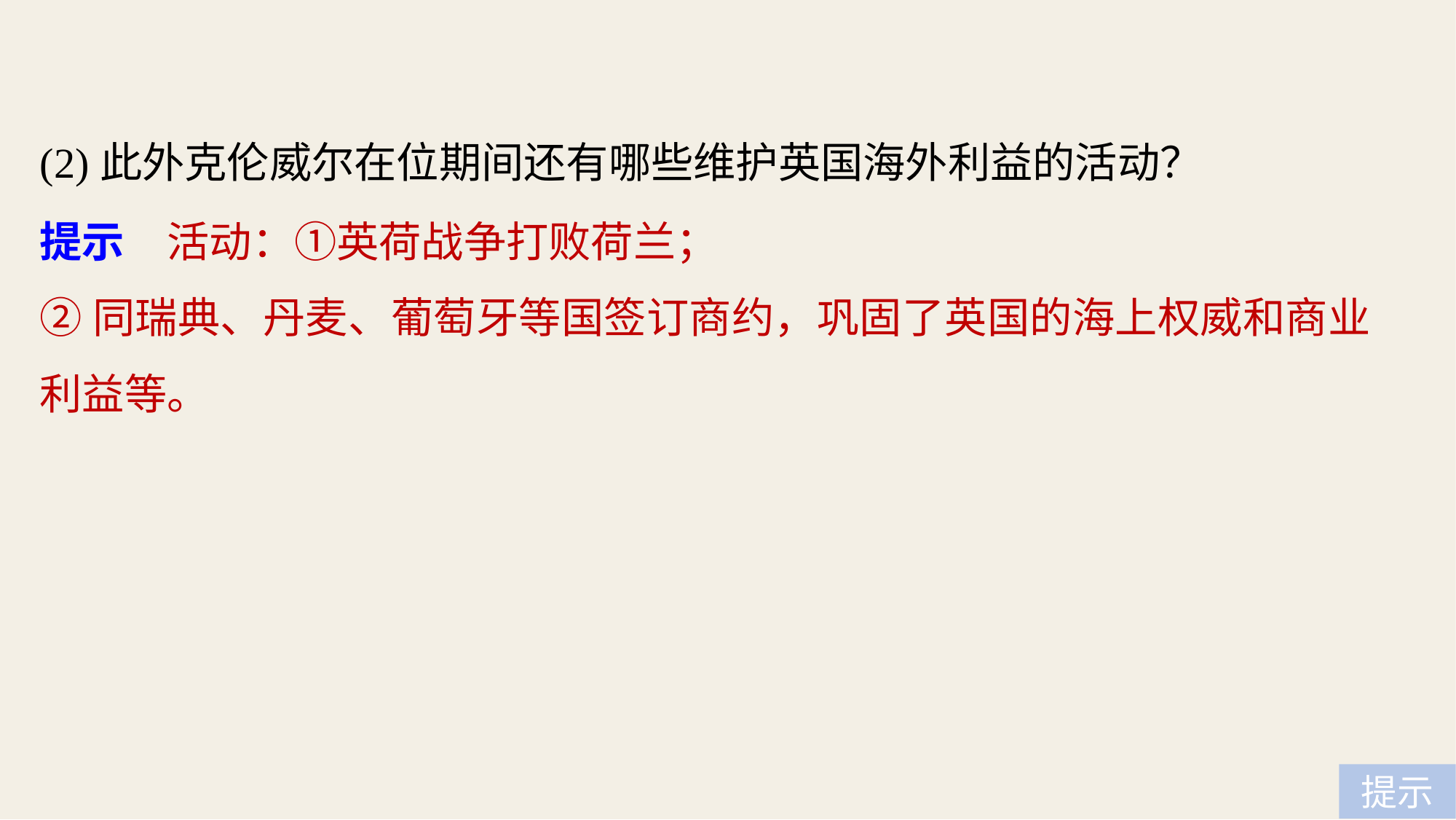

(2)此外克伦威尔在位期间还有哪些维护英国海外利益的活动？
提示　活动：①英荷战争打败荷兰；
②同瑞典、丹麦、葡萄牙等国签订商约，巩固了英国的海上权威和商业利益等。
提示